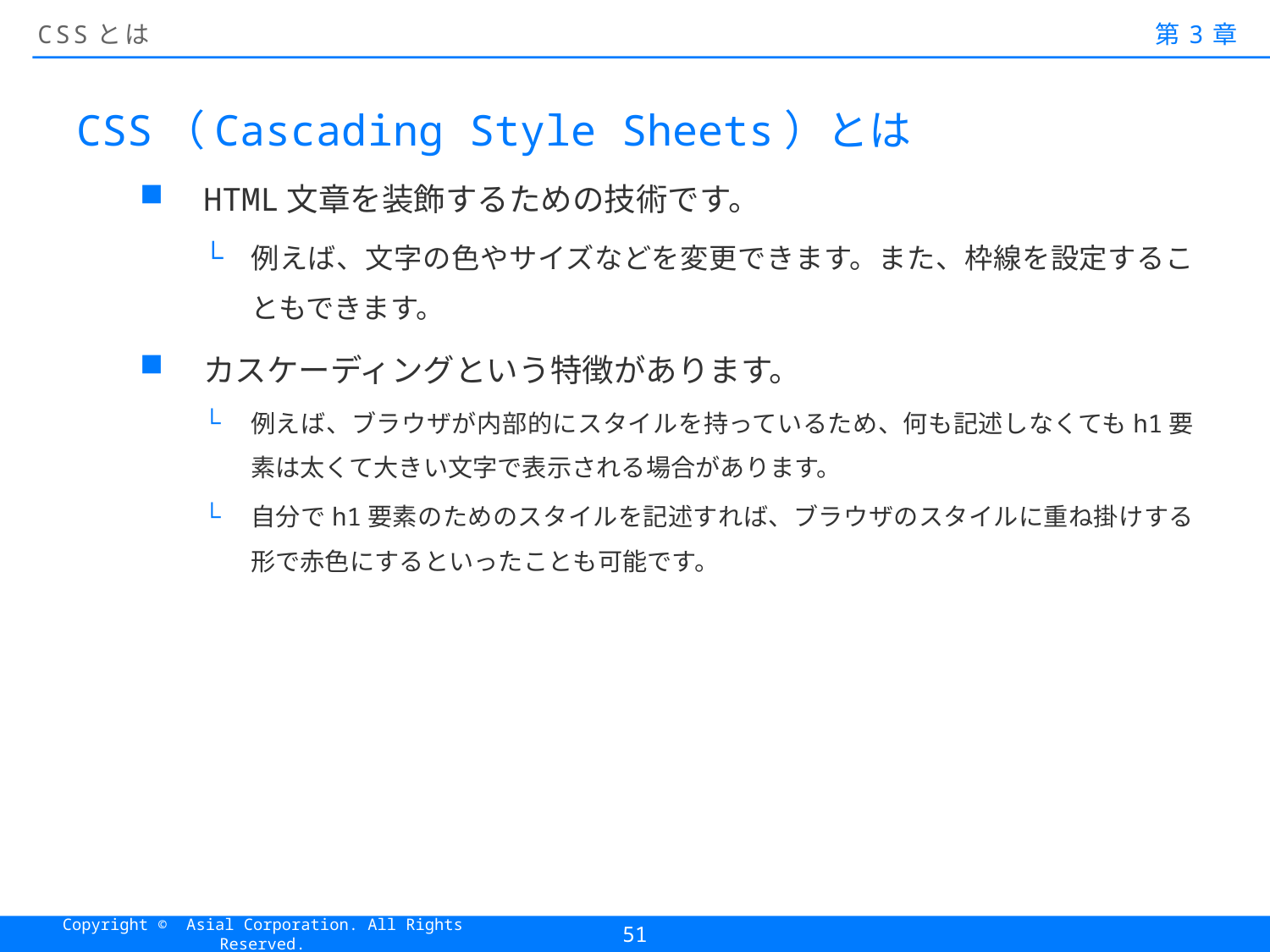

# CSSとは
第3章
CSS（Cascading Style Sheets）とは
HTML文章を装飾するための技術です。
例えば、文字の色やサイズなどを変更できます。また、枠線を設定することもできます。
カスケーディングという特徴があります。
例えば、ブラウザが内部的にスタイルを持っているため、何も記述しなくてもh1要素は太くて大きい文字で表示される場合があります。
自分でh1要素のためのスタイルを記述すれば、ブラウザのスタイルに重ね掛けする形で赤色にするといったことも可能です。
51